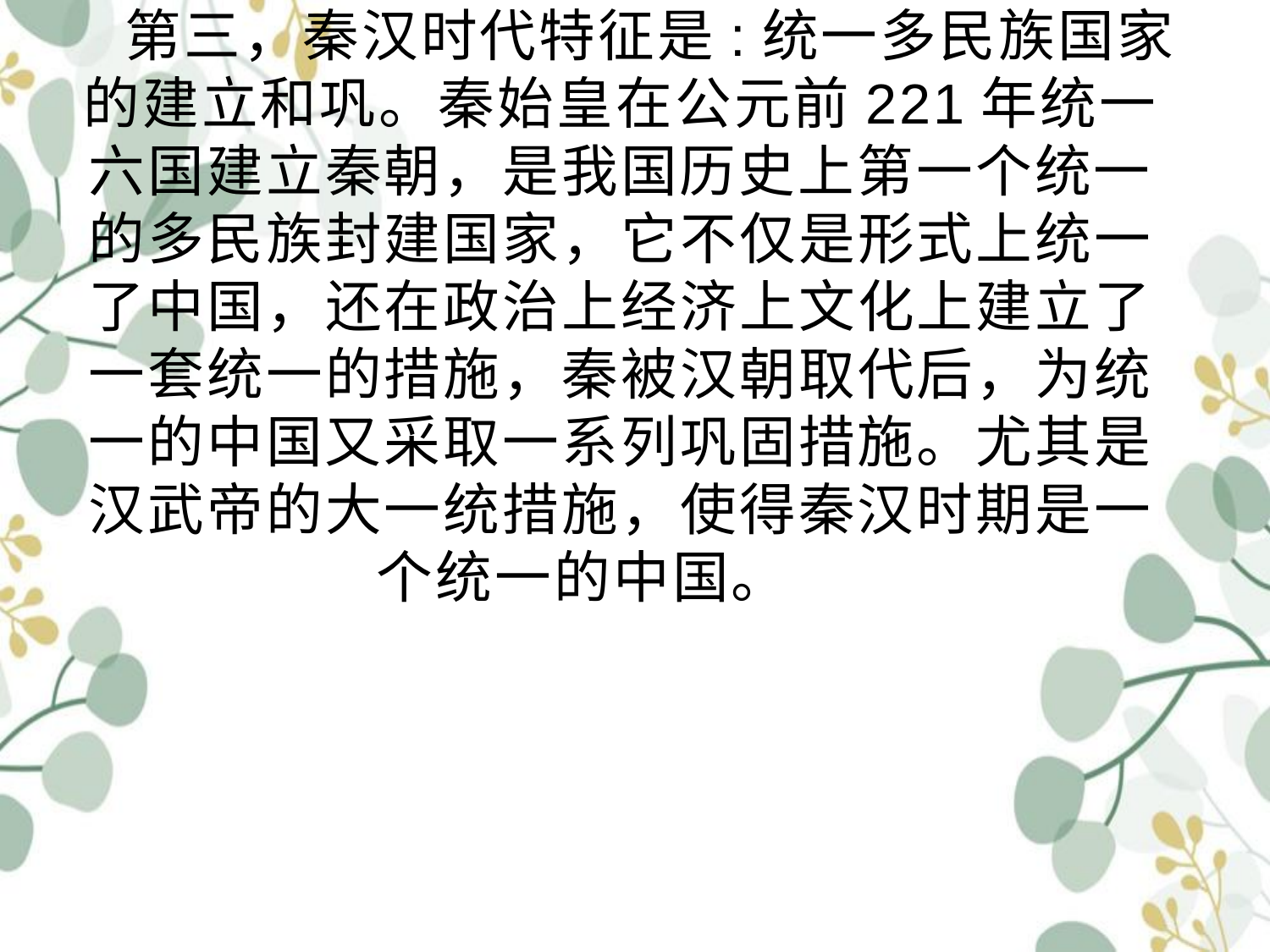

第三，秦汉时代特征是:统一多民族国家的建立和巩。秦始皇在公元前221年统一六国建立秦朝，是我国历史上第一个统一的多民族封建国家，它不仅是形式上统一了中国，还在政治上经济上文化上建立了一套统一的措施，秦被汉朝取代后，为统一的中国又采取一系列巩固措施。尤其是汉武帝的大一统措施，使得秦汉时期是一个统一的中国。